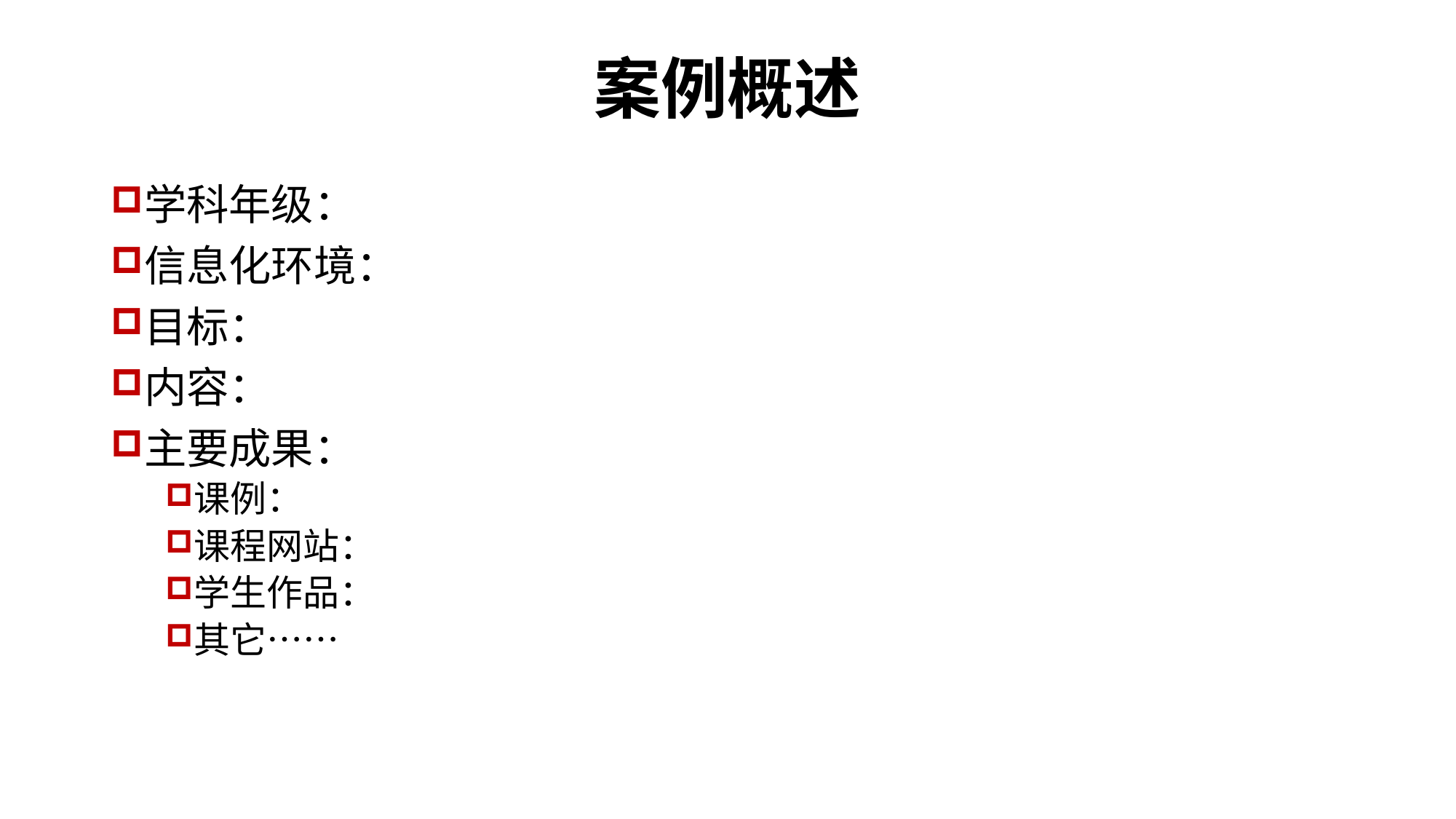

# 案例概述
学科年级：
信息化环境：
目标：
内容：
主要成果：
课例：
课程网站：
学生作品：
其它……